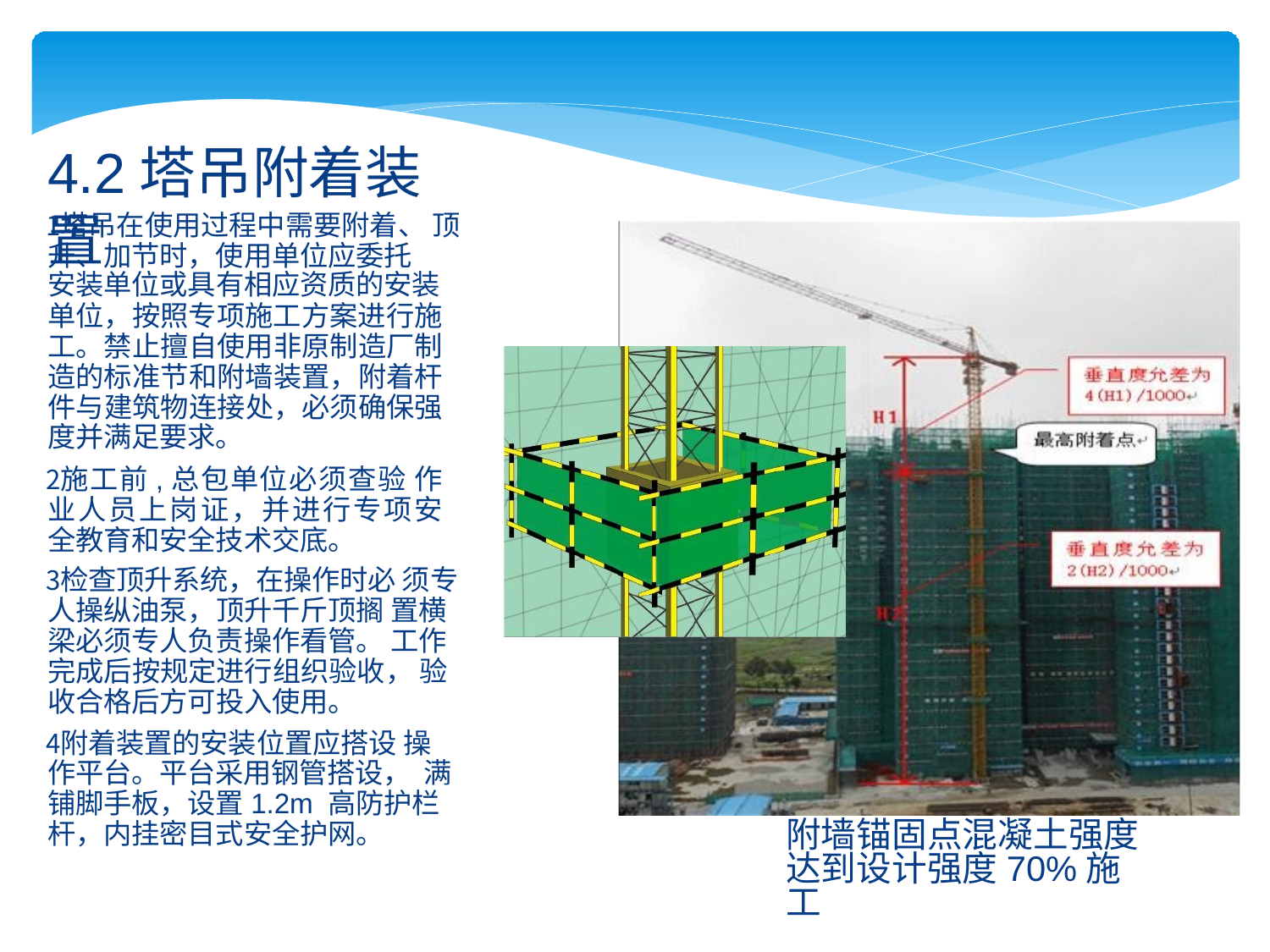

# 4.2塔吊附着装置
塔吊在使用过程中需要附着、 顶升、加节时，使用单位应委托
安装单位或具有相应资质的安装
单位，按照专项施工方案进行施 工。禁止擅自使用非原制造厂制 造的标准节和附墙装置，附着杆 件与建筑物连接处，必须确保强 度并满足要求。
施工前,总包单位必须查验 作业人员上岗证，并进行专项安 全教育和安全技术交底。
检查顶升系统，在操作时必 须专人操纵油泵，顶升千斤顶搁 置横梁必须专人负责操作看管。 工作完成后按规定进行组织验收， 验收合格后方可投入使用。
附着装置的安装位置应搭设 操作平台。平台采用钢管搭设，  满铺脚手板，设置1.2m 高防护栏 杆，内挂密目式安全护网。

附墙锚固点混凝土强度 达到设计强度70%施工